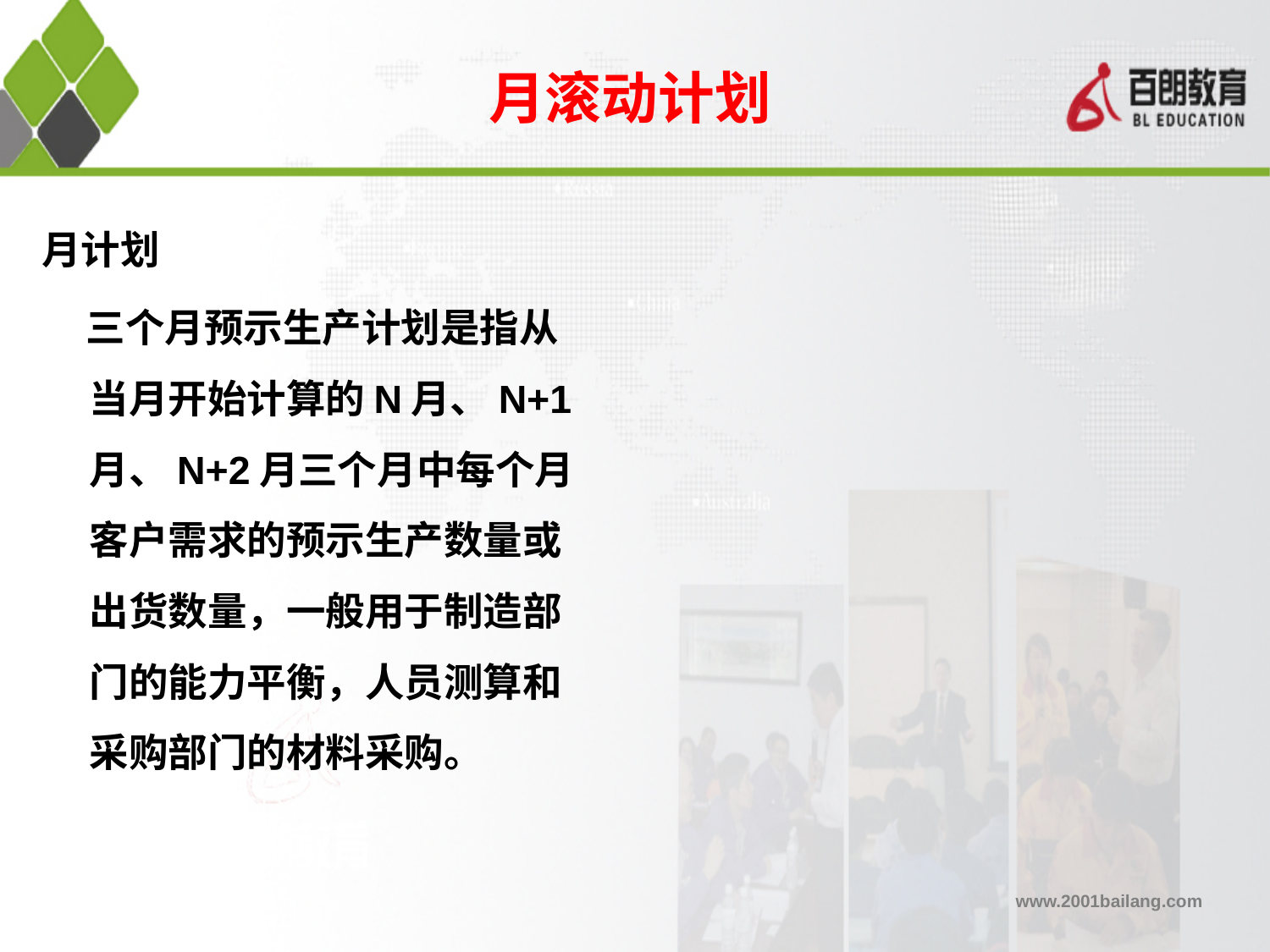

月滚动计划
月计划
    三个月预示生产计划是指从当月开始计算的N月、N+1月、N+2月三个月中每个月客户需求的预示生产数量或出货数量，一般用于制造部门的能力平衡，人员测算和采购部门的材料采购。